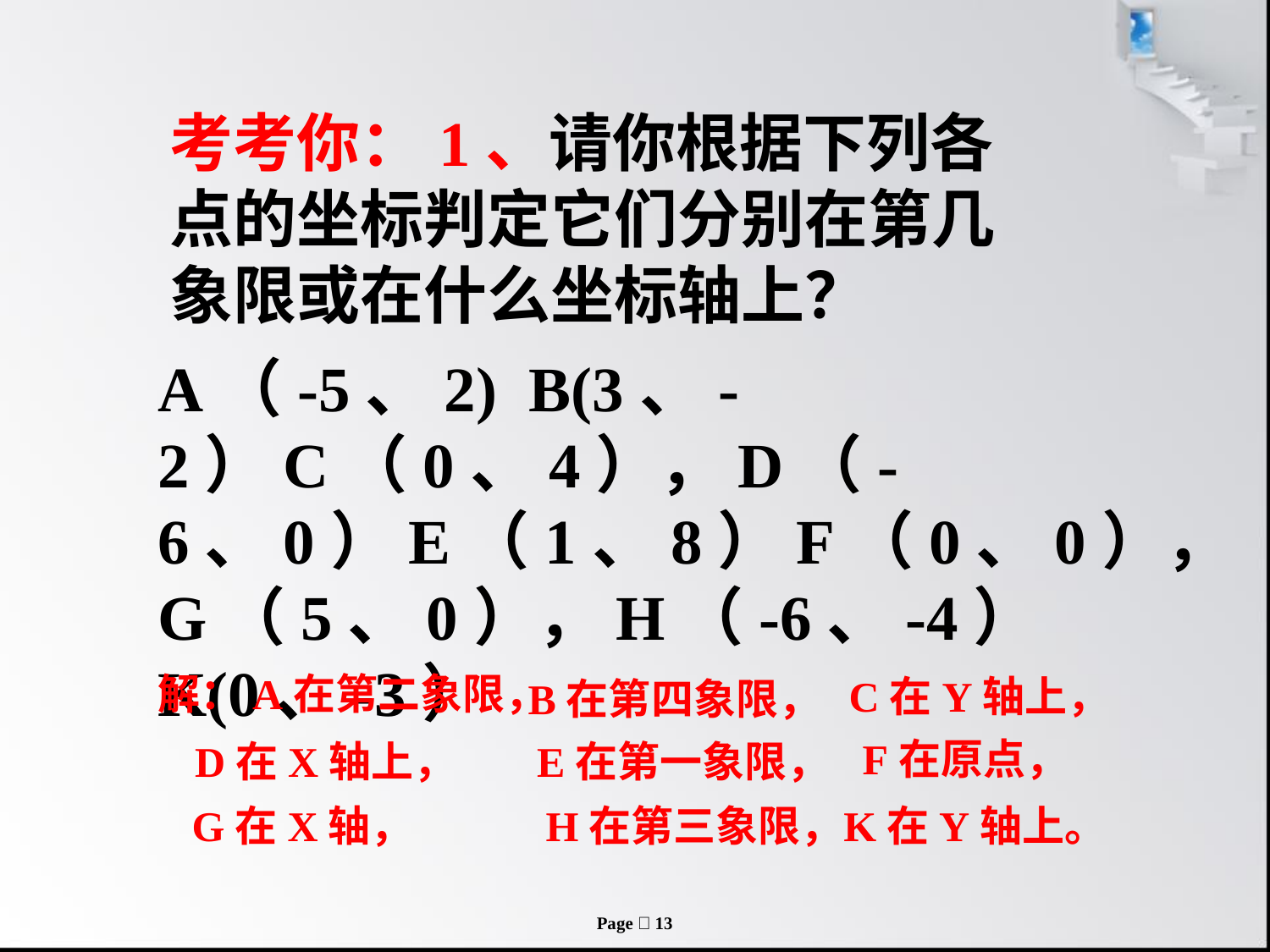

考考你：1、请你根据下列各点的坐标判定它们分别在第几象限或在什么坐标轴上？
A（-5、2)  B(3、-2）C（0、4），D（-6、0）E（1、8）F（0、0），G（5、0），H（-6、-4）       K(0、-3）
解：A在第二象限，
C在Y轴上，
B在第四象限，

F在原点，
D在X轴上，
E在第一象限，
G在X轴，
H在第三象限，
K在Y轴上。